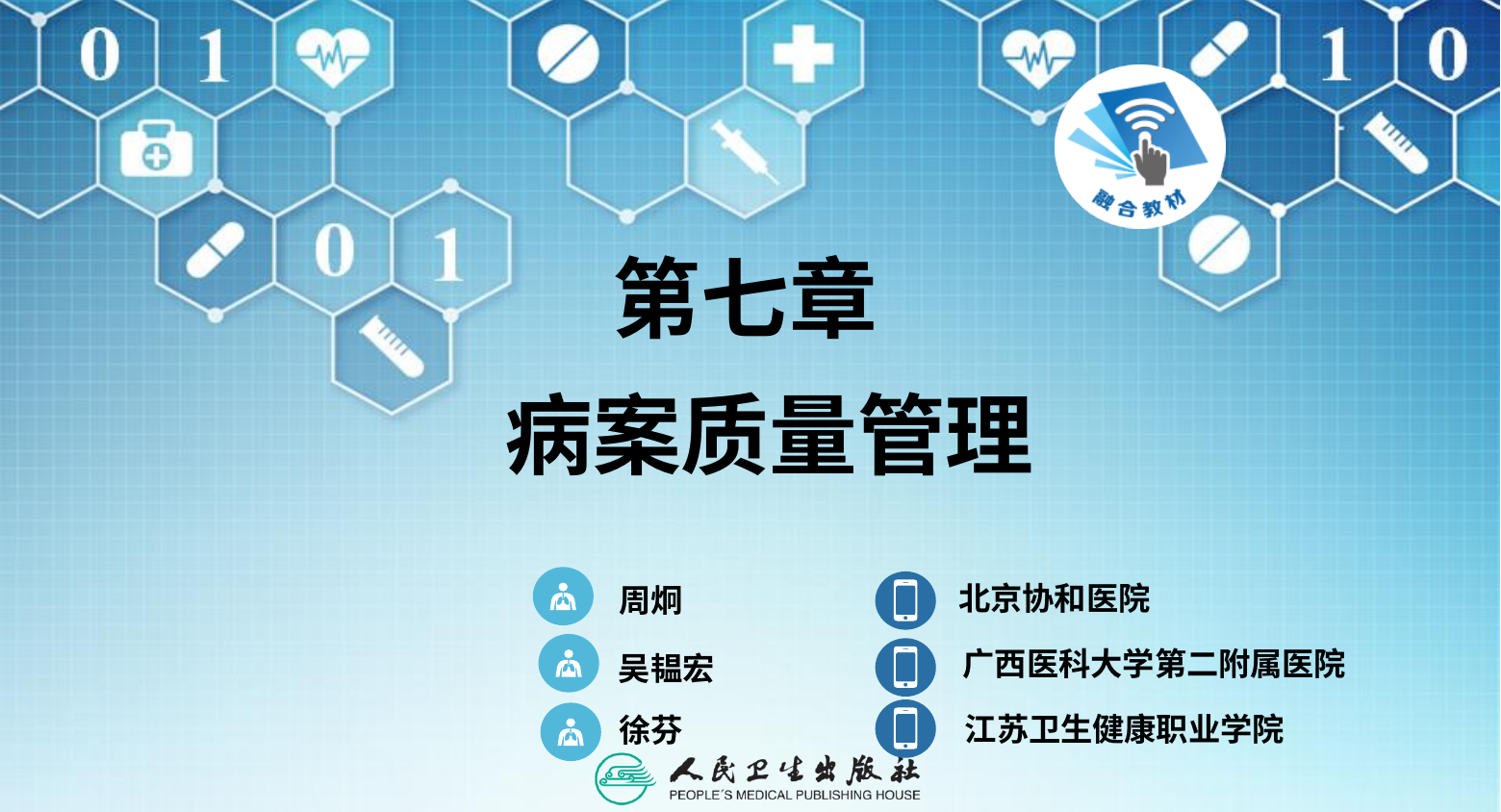

第七章
病案质量管理

北京协和医院

周炯

广西医科大学第二附属医院

吴韫宏

江苏卫生健康职业学院

徐芬